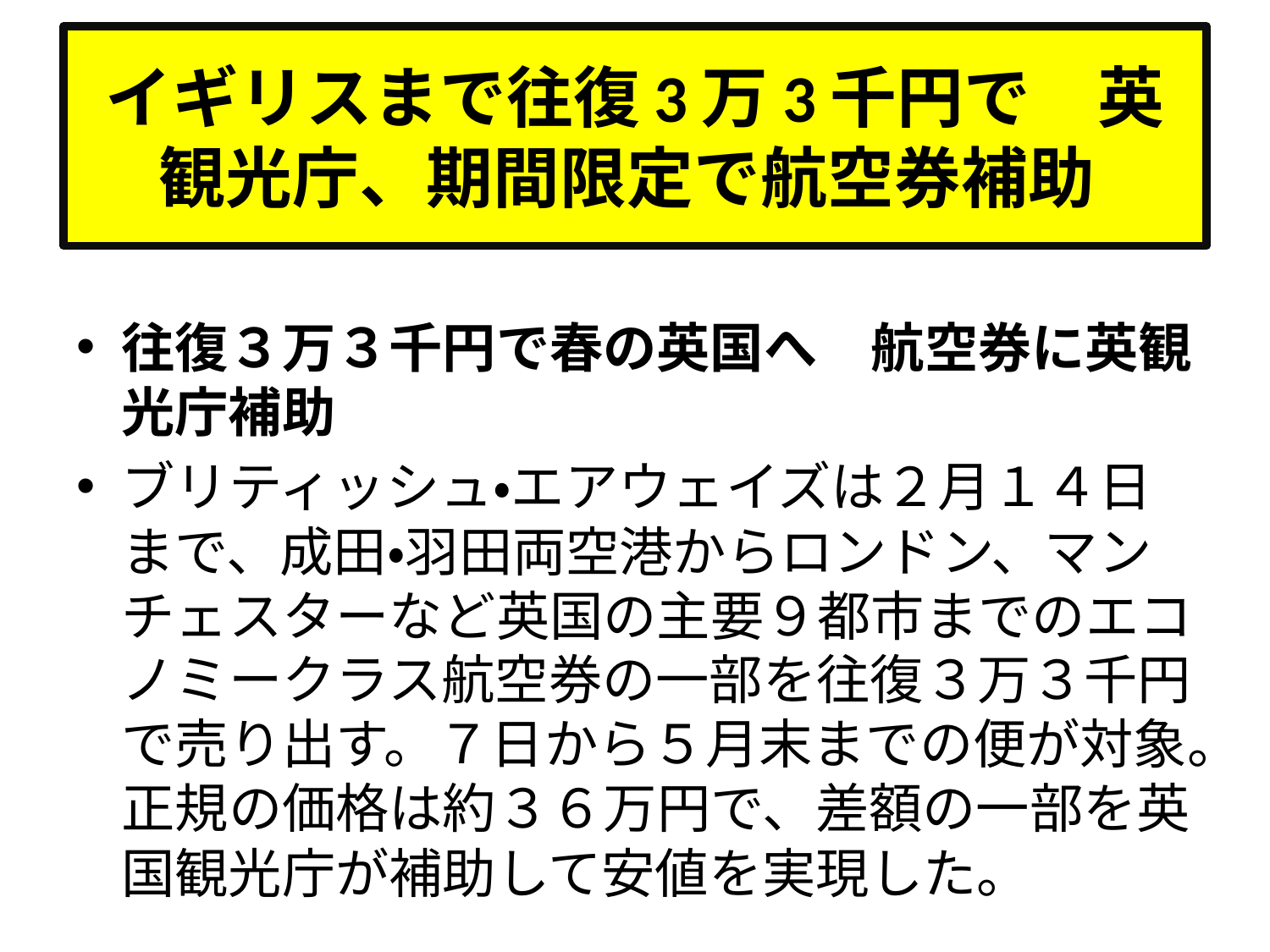

# イギリスまで往復3万3千円で　英観光庁、期間限定で航空券補助
往復３万３千円で春の英国へ　航空券に英観光庁補助
ブリティッシュ・エアウェイズは２月１４日まで、成田・羽田両空港からロンドン、マンチェスターなど英国の主要９都市までのエコノミークラス航空券の一部を往復３万３千円で売り出す。７日から５月末までの便が対象。正規の価格は約３６万円で、差額の一部を英国観光庁が補助して安値を実現した。